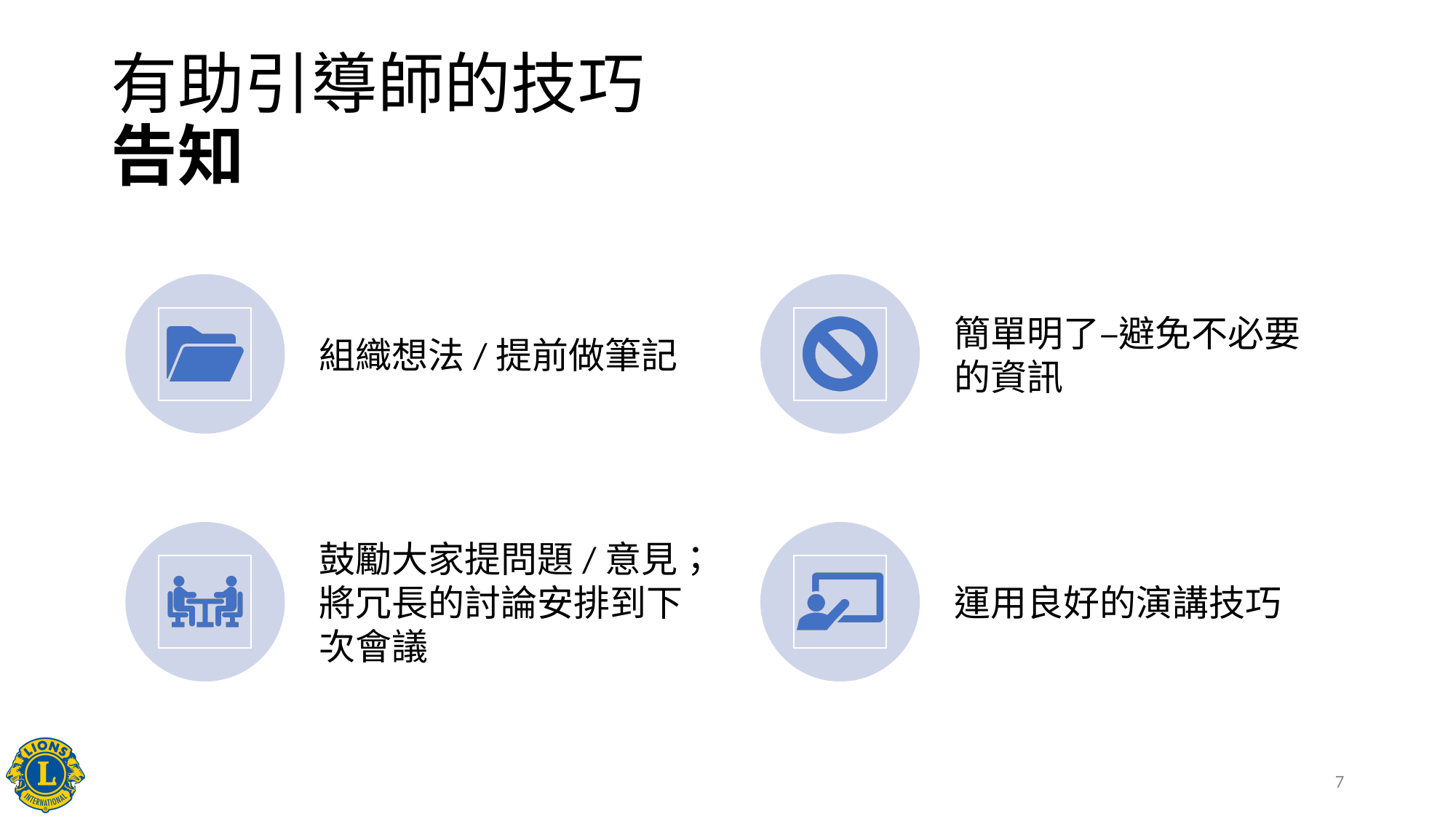

# 有助引導師的技巧 告知
組織想法/提前做筆記
簡單明了–避免不必要的資訊
鼓勵大家提問題/意見；將冗長的討論安排到下次會議
運用良好的演講技巧
7